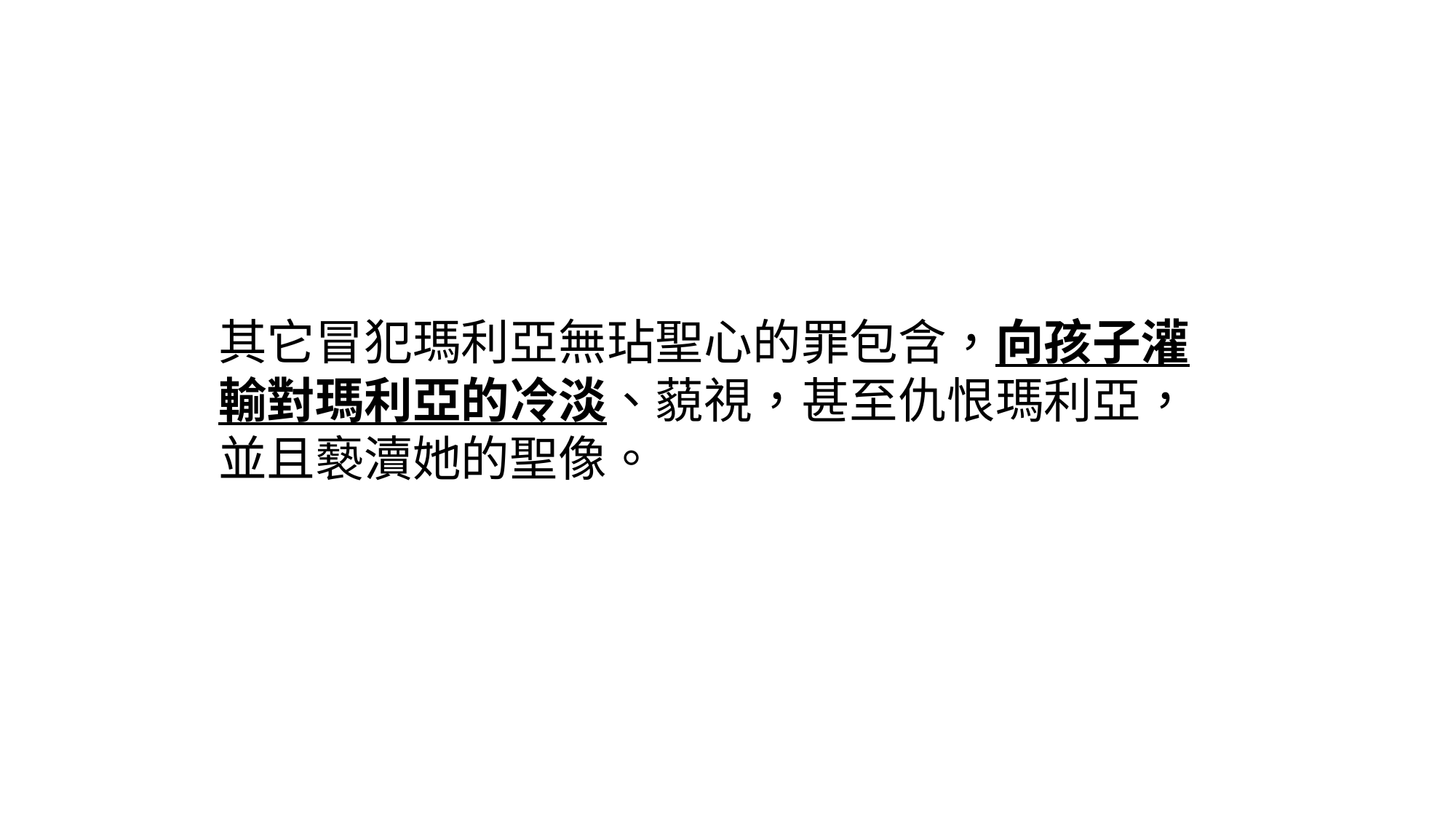

其它冒犯瑪利亞無玷聖心的罪包含，向孩子灌輸對瑪利亞的冷淡、藐視，甚至仇恨瑪利亞，並且褻瀆她的聖像。